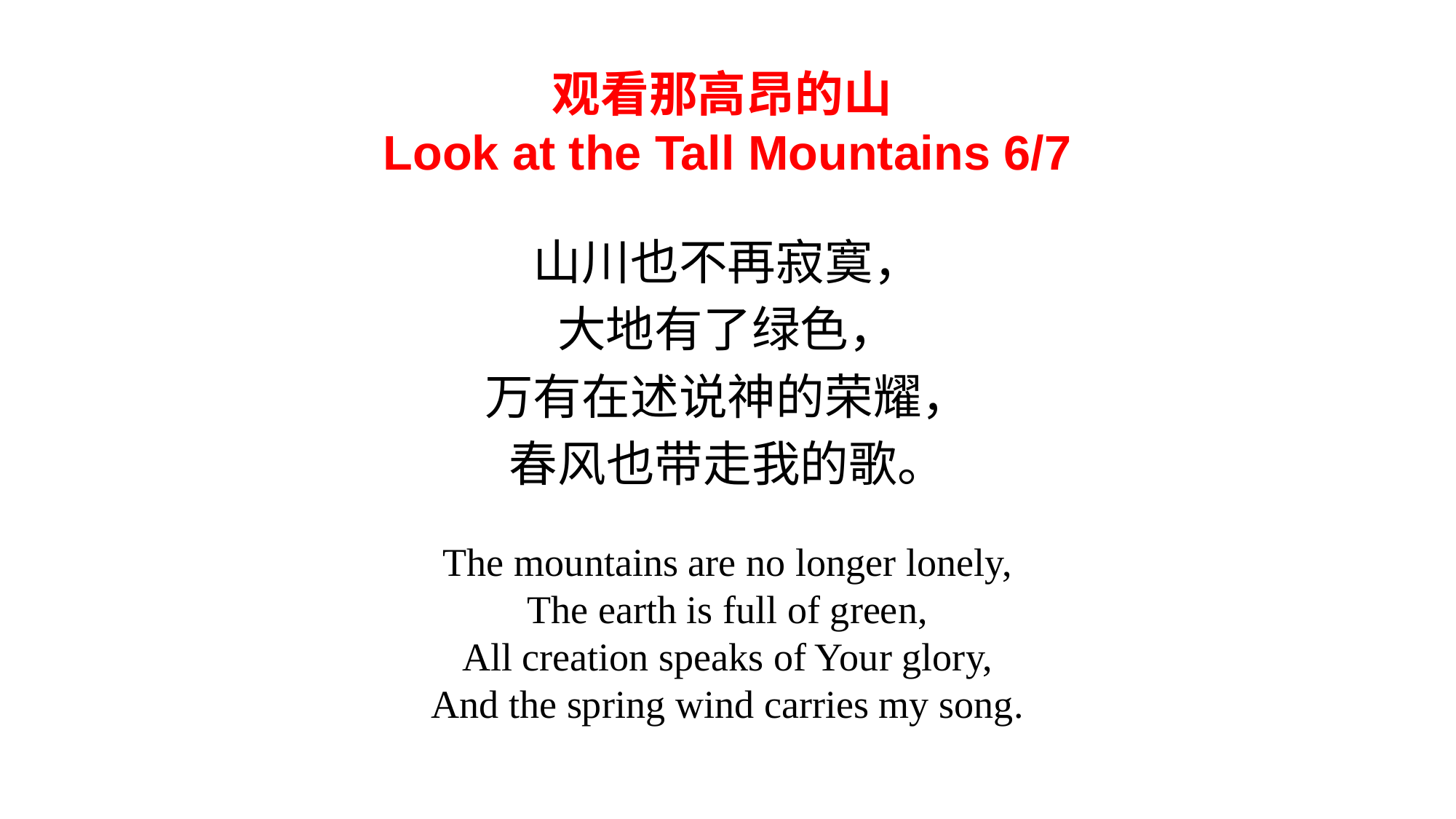

观看那高昂的山
Look at the Tall Mountains 6/7
山川也不再寂寞，
大地有了绿色，
万有在述说神的荣耀，
春风也带走我的歌。

The mountains are no longer lonely,
The earth is full of green,
All creation speaks of Your glory,
And the spring wind carries my song.